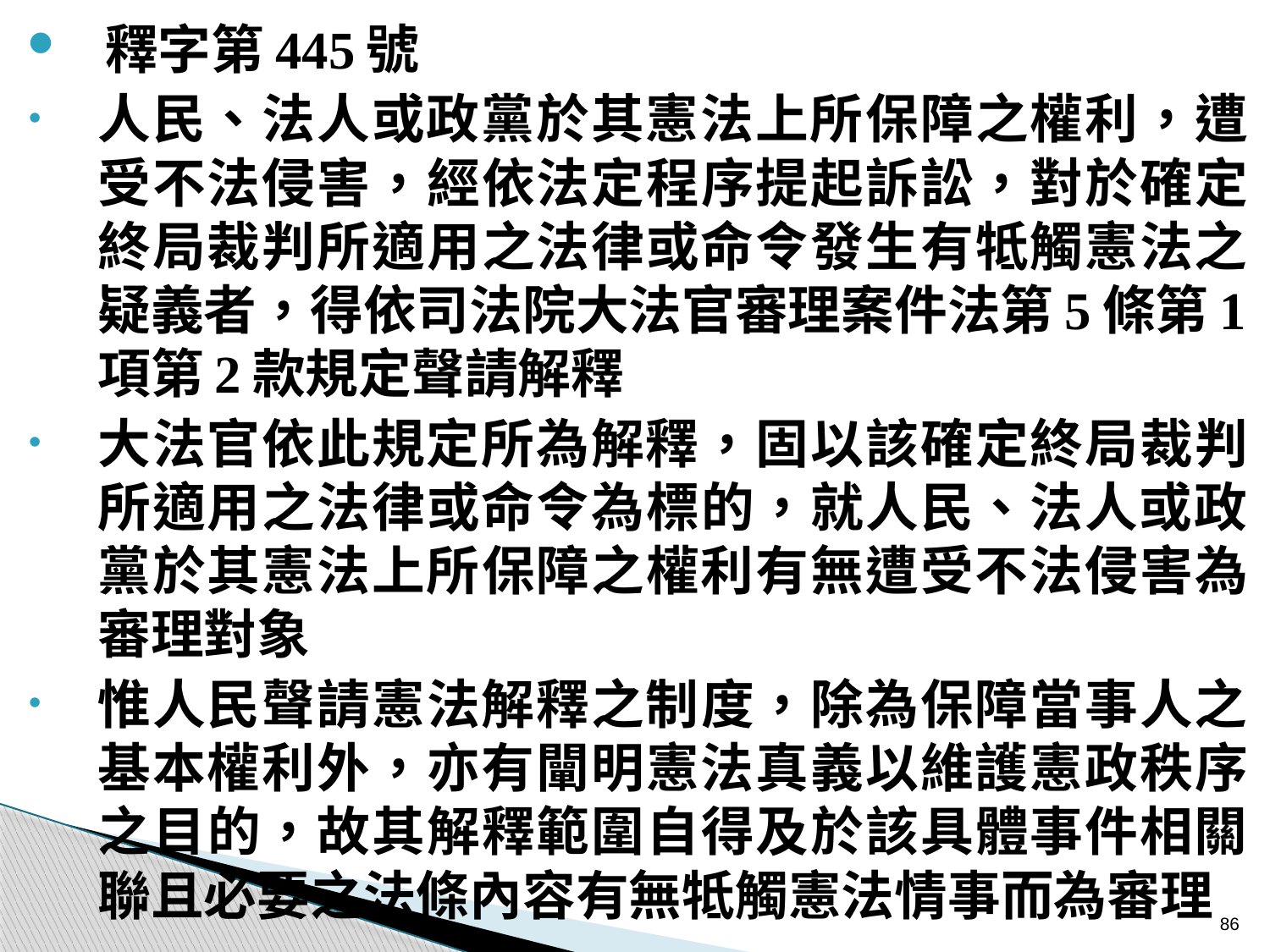

釋字第445號
人民、法人或政黨於其憲法上所保障之權利，遭受不法侵害，經依法定程序提起訴訟，對於確定終局裁判所適用之法律或命令發生有牴觸憲法之疑義者，得依司法院大法官審理案件法第5條第1項第2款規定聲請解釋
大法官依此規定所為解釋，固以該確定終局裁判所適用之法律或命令為標的，就人民、法人或政黨於其憲法上所保障之權利有無遭受不法侵害為審理對象
惟人民聲請憲法解釋之制度，除為保障當事人之基本權利外，亦有闡明憲法真義以維護憲政秩序之目的，故其解釋範圍自得及於該具體事件相關聯且必要之法條內容有無牴觸憲法情事而為審理

86